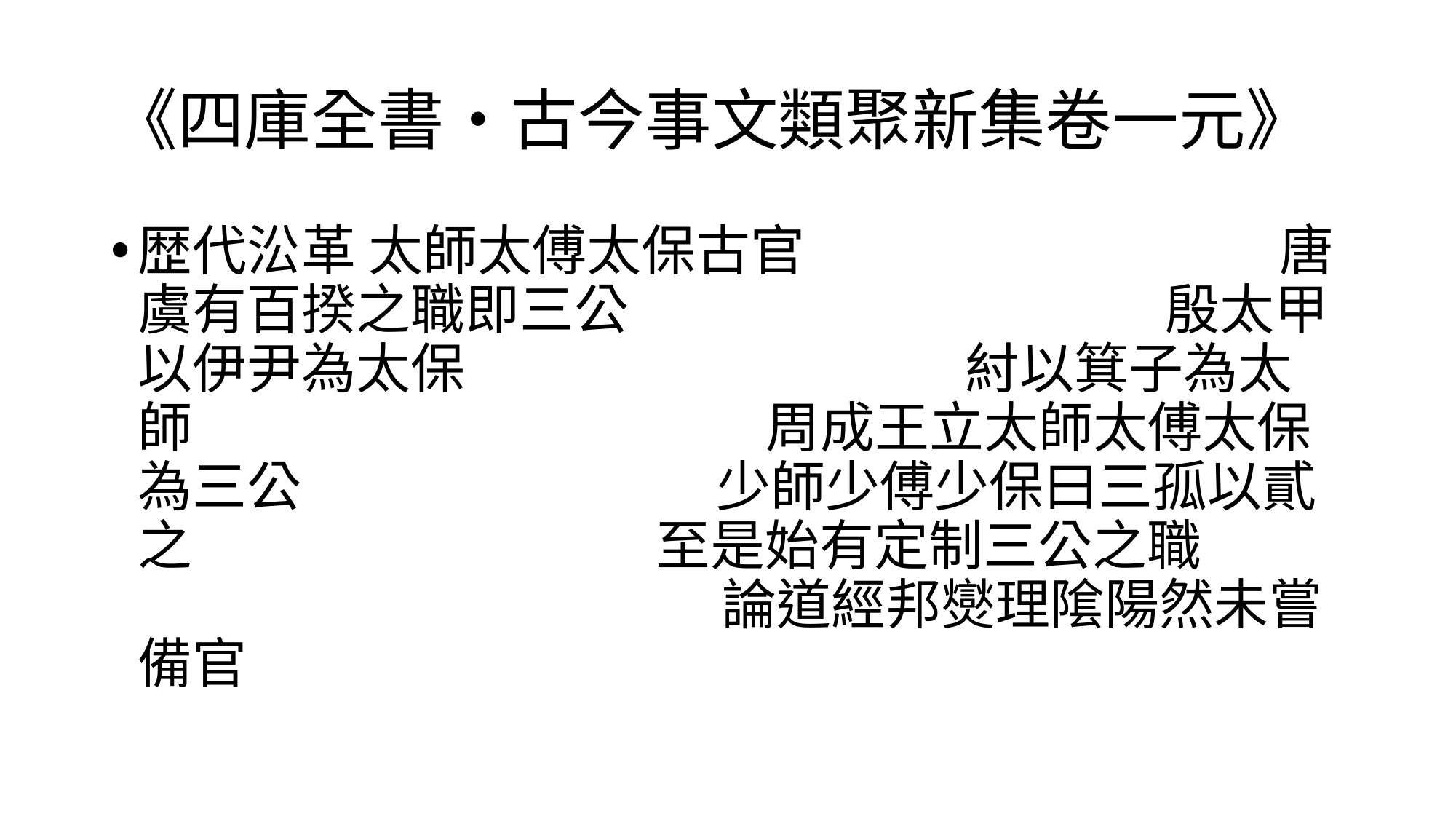

# 《四庫全書‧古今事文類聚新集卷一元》
歴代㳂革 太師太傅太保古官                                       唐虞有百揆之職即三公                                            殷太甲以伊尹為太保                                         紂以箕子為太師                                               周成王立太師太傅太保為三公                                  少師少傅少保曰三孤以貳之                                      至是始有定制三公之職                                                            論道經邦爕理隂陽然未嘗備官